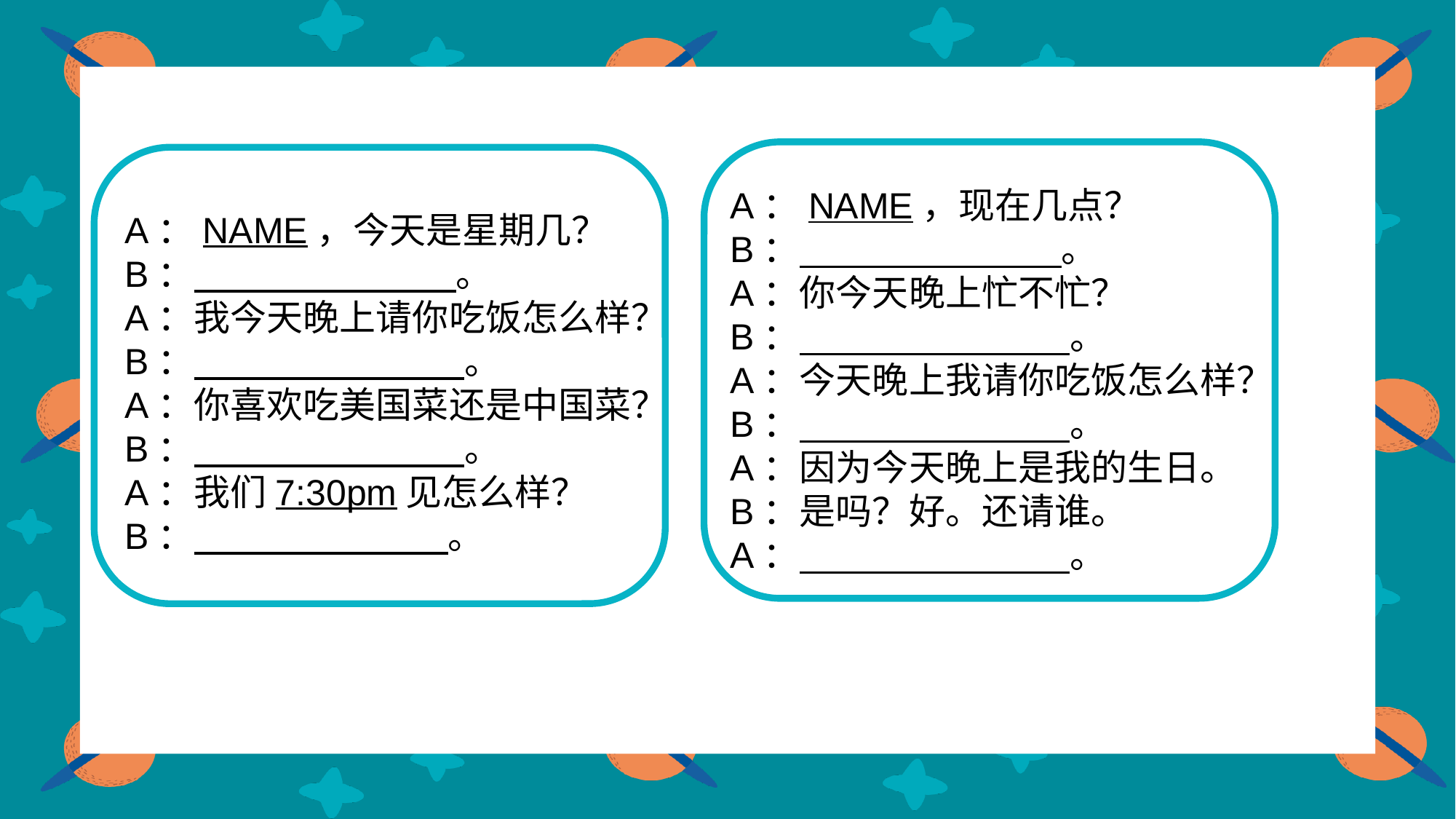

A：NAME，现在几点？
B：                                。
A：你今天晚上忙不忙？
B：                                 。
A：今天晚上我请你吃饭怎么样？
B：                                 。
A：因为今天晚上是我的生日。
B：是吗？好。还请谁。
A：                                 。
A：NAME，今天是星期几？
B：                                。
A：我今天晚上请你吃饭怎么样？
B：                                 。
A：你喜欢吃美国菜还是中国菜？
B：                                 。
A：我们7:30pm见怎么样？
B：                               。